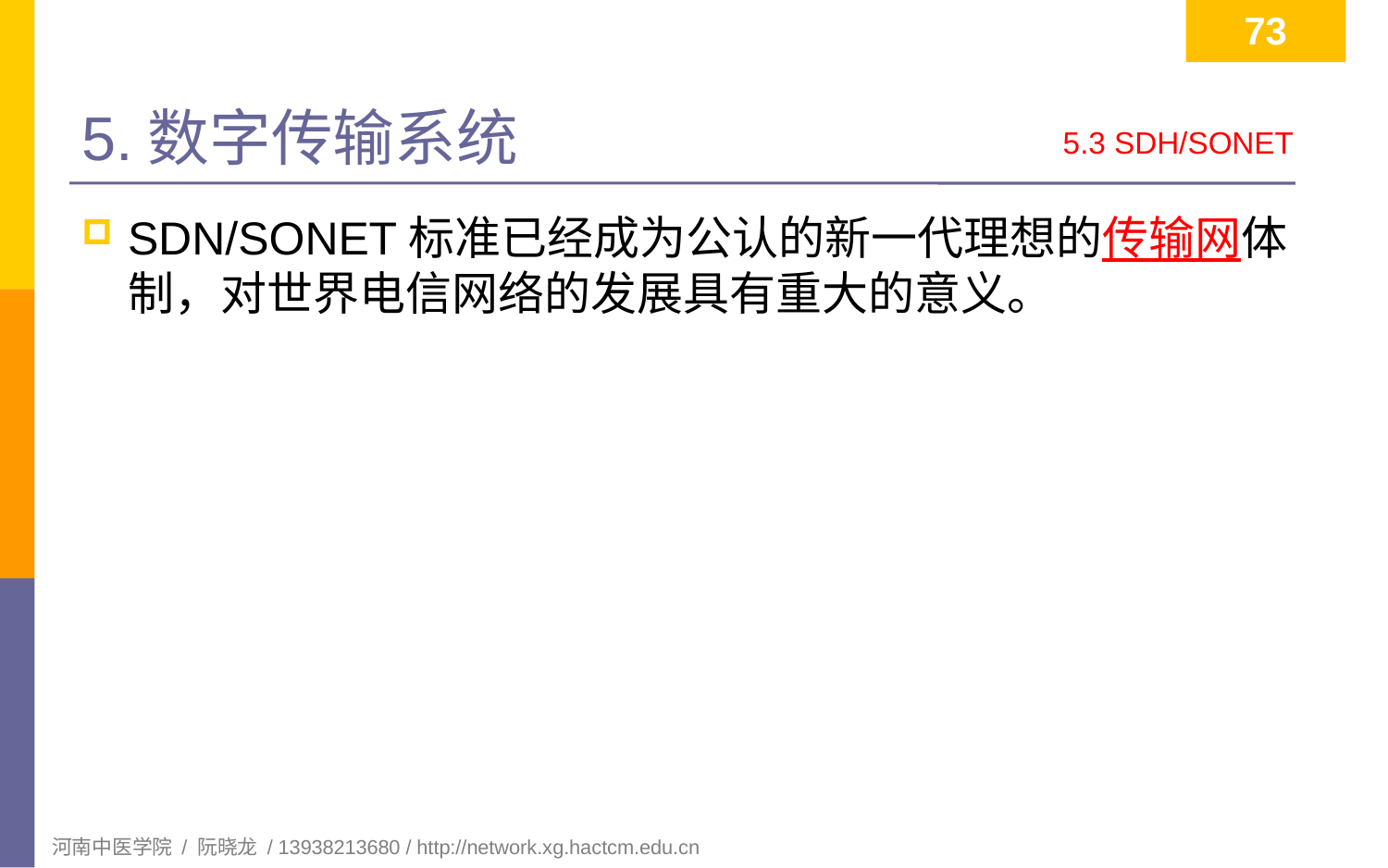

73
# 5.数字传输系统
5.3 SDH/SONET
SDN/SONET标准已经成为公认的新一代理想的传输网体制，对世界电信网络的发展具有重大的意义。